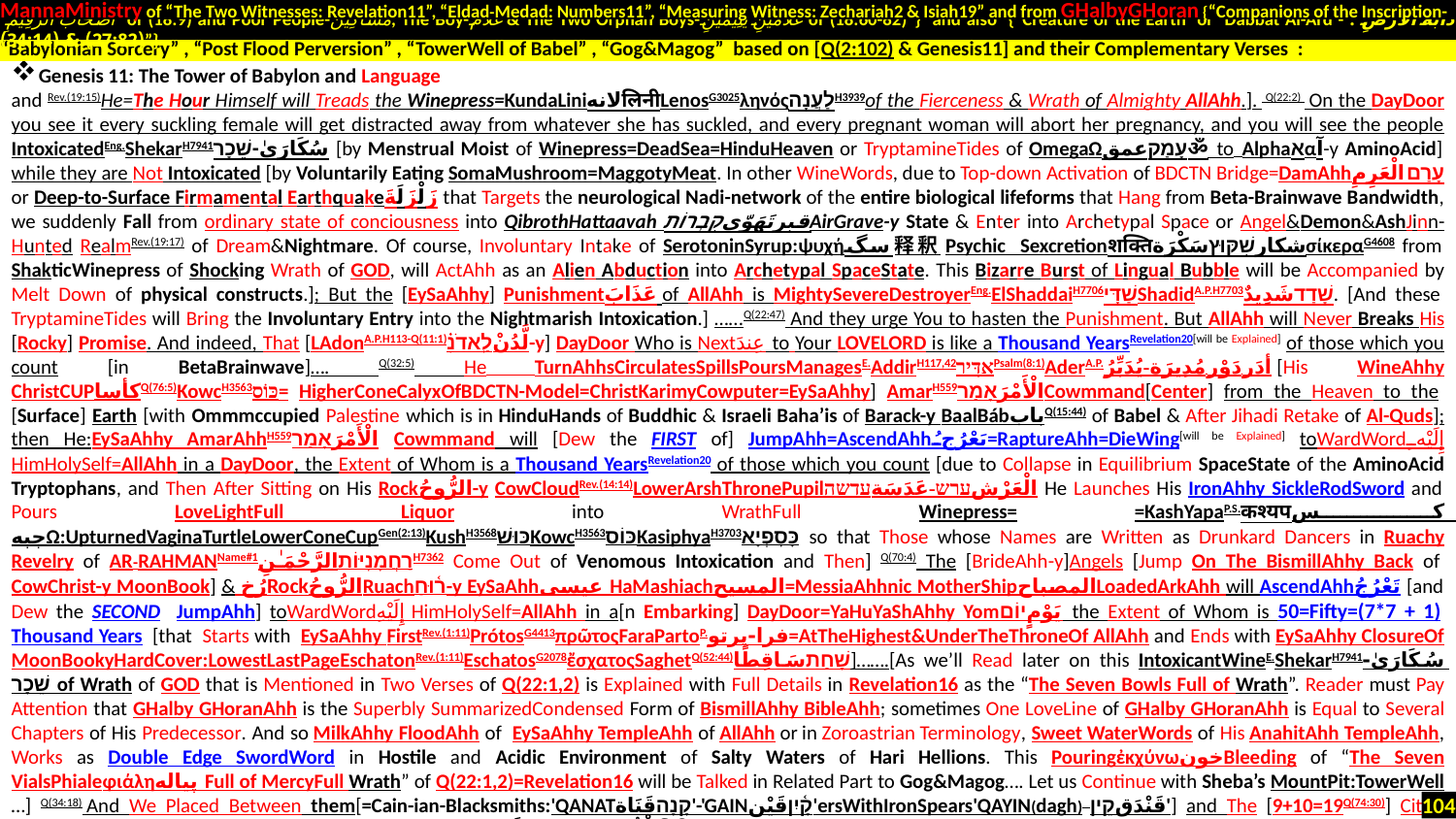

MannaMinistry of “The Two Witnesses: Revelation11”, “Eldad-Medad: Numbers11”, “Measuring Witness: Zechariah2 & Isiah19” and from GHalbyGHoran {“Companions of the Inscription-
 أَصْحَابَ الرَّقِيمِ  of (18:9) and Poor People-مَسَاكِينَ, The Boy-غُلَامُ & The Two Orphan Boys-غُلَامَيْنِ يَتِيمَيْنِ of (18:60-82)”}  and also  {“Creature of the Earth  or  Dabbat Al-Ard - دَابَّةُ الْأَرْضِ : (27:82) & (34:14)”}

Genesis 11: The Tower of Babylon and Language
and Rev.(19:15)He=The Hour Himself will Treads the Winepress=KundaLiniلانهलिनीLenosG3025ληνόςלַעֲנָהH3939of the Fierceness & Wrath of Almighty AllAhh.].  Q(22:2)  On the DayDoor you see it every suckling female will get distracted away from whatever she has suckled, and every pregnant woman will abort her pregnancy, and you will see the people IntoxicatedEng.ShekarH7941سُكَارَىٰ-שֵׁכָר [by Menstrual Moist of Winepress=DeadSea=HinduHeaven or TryptamineTides of OmegaΩעָמַקعمقॐ  to  Alphaאαآ-y AminoAcid] while they are Not Intoxicated [by Voluntarily Eating SomaMushroom=MaggotyMeat. In other WineWords, due to Top-down Activation of BDCTN Bridge=DamAhhעָרַםالْعَرِمِ or Deep-to-Surface Firmamental Earthquakeزَلْزَلَةَ that Targets the neurological Nadi-network of the entire biological lifeforms that Hang from Beta-Brainwave Bandwidth, we suddenly Fall from ordinary state of conciousness into QibrothHattaavah قبرتَهَوّىקִבְרוֹתAirGrave-y State & Enter into Archetypal Space or Angel&Demon&AshJinn-Hunted RealmRev.(19:17) of Dream&Nightmare. Of course, Involuntary Intake of SerotoninSyrup:ψυχήسگ释釈Psychic  Sexcretionशक्तिشکارשִׁקּוּץسَكْرَةσίκεραG4608 from ShakticWinepress of Shocking Wrath of GOD, will ActAhh as an Alien Abduction into Archetypal SpaceState. This Bizarre Burst of Lingual Bubble will be Accompanied by Melt Down of physical constructs.]; But the [EySaAhhy] Punishmentعَذَابَ of AllAhh is MightySevereDestroyerEng.ElShaddaiH7706שַׁדָּיShadidA.P.H7703שָׁדַדشَدِيدٌ. [And these TryptamineTides will Bring the Involuntary Entry into the Nightmarish Intoxication.] …...Q(22:47) And they urge You to hasten the Punishment. But AllAhh will Never Breaks His [Rocky] Promise. And indeed, That [LAdonA.P.H113-Q(11:1)لَّدُنْלַֽאדֹנִ֗-y] DayDoor Who is Nextعِندَ to Your LoveLord is like a Thousand YearsRevelation20[will be Explained] of those which you count [in BetaBrainwave]…. Q(32:5) He TurnAhhsCirculatesSpillsPoursManagesE.AddirH117,42אַדִּירPsalm(8:1)AderA.P.أدَر=دَوْر=مُدِيرَة-يُدَبِّرُ [His WineAhhy ChristCUPکأساQ(76:5)KowcH3563כּוֹס= HigherConeCalyxOfBDCTN-Model=ChristKarimyCowputer=EySaAhhy] AmarH559الْأَمْرَאָמַרCowmmand[Center] from the Heaven to the [Surface] Earth [with Ommmccupied Palestine which is in HinduHands of Buddhic & Israeli Baha’is of Barack-y BaalBábبابQ(15:44) of Babel & After Jihadi Retake of Al-Quds]; then He:EySaAhhy AmarAhhH559الْأَمْرَאָמַר Cowmmand will [Dew the FIRST of] JumpAhh=AscendAhhيَعْرُجُ=RaptureAhh=DieWing[will be Explained] toWardWordإِلَيْهِ HimHolySelf=AllAhh in a DayDoor, the Extent of Whom is a Thousand YearsRevelation20 of those which you count [due to Collapse in Equilibrium SpaceState of the AminoAcid Tryptophans, and Then After Sitting on His Rockالرُّوحُ-y CowCloudRev.(14:14)LowerArshThronePupilالْعَرْشערש-عَدَسَةעדשה He Launches His IronAhhy SickleRodSword and Pours LoveLightFull Liquor into WrathFull Winepress= =KashYapaP.S.कश्यपکس چپهΩ:UpturnedVaginaTurtleLowerConeCupGen(2:13)KushH3568כּוּשׁKowcH3563כּוֹסKasiphyaH3703כָּסִפְיָא so that Those whose Names are Written as Drunkard Dancers in Ruachy Revelry of AR-RAHMANName#1רַחֲמָנִיּוֹתالرَّحْمَـٰنِH7362 Come Out of Venomous Intoxication and Then] Q(70:4) The [BrideAhh-y]Angels [Jump On The BismillAhhy Back of CowChrist-y MoonBook] & رُخRockالرُّوحُRuachר֫וּחַ-y EySaAhhعیسی HaMashiachالمسیح=MessiaAhhnic MotherShipالمصباحLoadedArkAhh will AscendAhhتَعْرُجُ [and Dew the SECOND  JumpAhh] toWardWordإِلَيْهِ HimHolySelf=AllAhh in a[n Embarking] DayDoor=YaHuYaShAhhy Yomيَوْمٍיוֹם the Extent of Whom is 50=Fifty=(7*7 + 1) Thousand Years  [that  Starts with  EySaAhhy FirstRev.(1:11)PrótosG4413πρῶτοςFaraPartoP.فرا-پرتو=AtTheHighest&UnderTheThroneOf AllAhh and Ends with EySaAhhy ClosureOf MoonBookyHardCover:LowestLastPageEschatonRev.(1:11)EschatosG2078ἔσχατοςSaghetQ(52:44)שָׁחַתسَاقِطًا]…….[As we’ll Read later on this IntoxicantWineE.ShekarH7941سُكَارَىٰ-שֵׁכָר of Wrath of GOD that is Mentioned in Two Verses of Q(22:1,2) is Explained with Full Details in Revelation16 as the “The Seven Bowls Full of Wrath”. Reader must Pay Attention that GHalby GHoranAhh is the Superbly SummarizedCondensed Form of BismillAhhy BibleAhh; sometimes One LoveLine of GHalby GHoranAhh is Equal to Several Chapters of His Predecessor. And so MilkAhhy FloodAhh of  EySaAhhy TempleAhh of AllAhh or in Zoroastrian Terminology, Sweet WaterWords of His AnahitAhh TempleAhh, Works as Double Edge SwordWord in Hostile and Acidic Environment of Salty Waters of Hari Hellions. This PouringἐκχύνωخونBleeding of “The Seven VialsPhialeφιάληپیاله Full of MercyFull Wrath” of Q(22:1,2)=Revelation16 will be Talked in Related Part to Gog&Magog…. Let us Continue with Sheba’s MountPit:TowerWell …] Q(34:18) And We Placed Between them[=Cain-ian-Blacksmiths:'QANATקָנָהقَنَاة'-'GAINקָ֫יִןقَيْن'ersWithIronSpears'QAYIN(dagh) قَنْدَقקֵין'] and The [9+10=19Q(74:30)] Cities which We had Blessed [7 Foamy&Floating&]Visibleظَاهِرَةً   CitiesالْقُرَىगिरिQiryahH7151קִרְיָהMountainsFortressesChakraPyramids [=7 BaabبَابٍQ(15:44)Gates of Babel TowerWell].
“Babylonian Sorcery” , “Post Flood Perversion” , “TowerWell of Babel” , “Gog&Magog”  based on [Q(2:102) & Genesis11] and their Complementary Verses  :
104